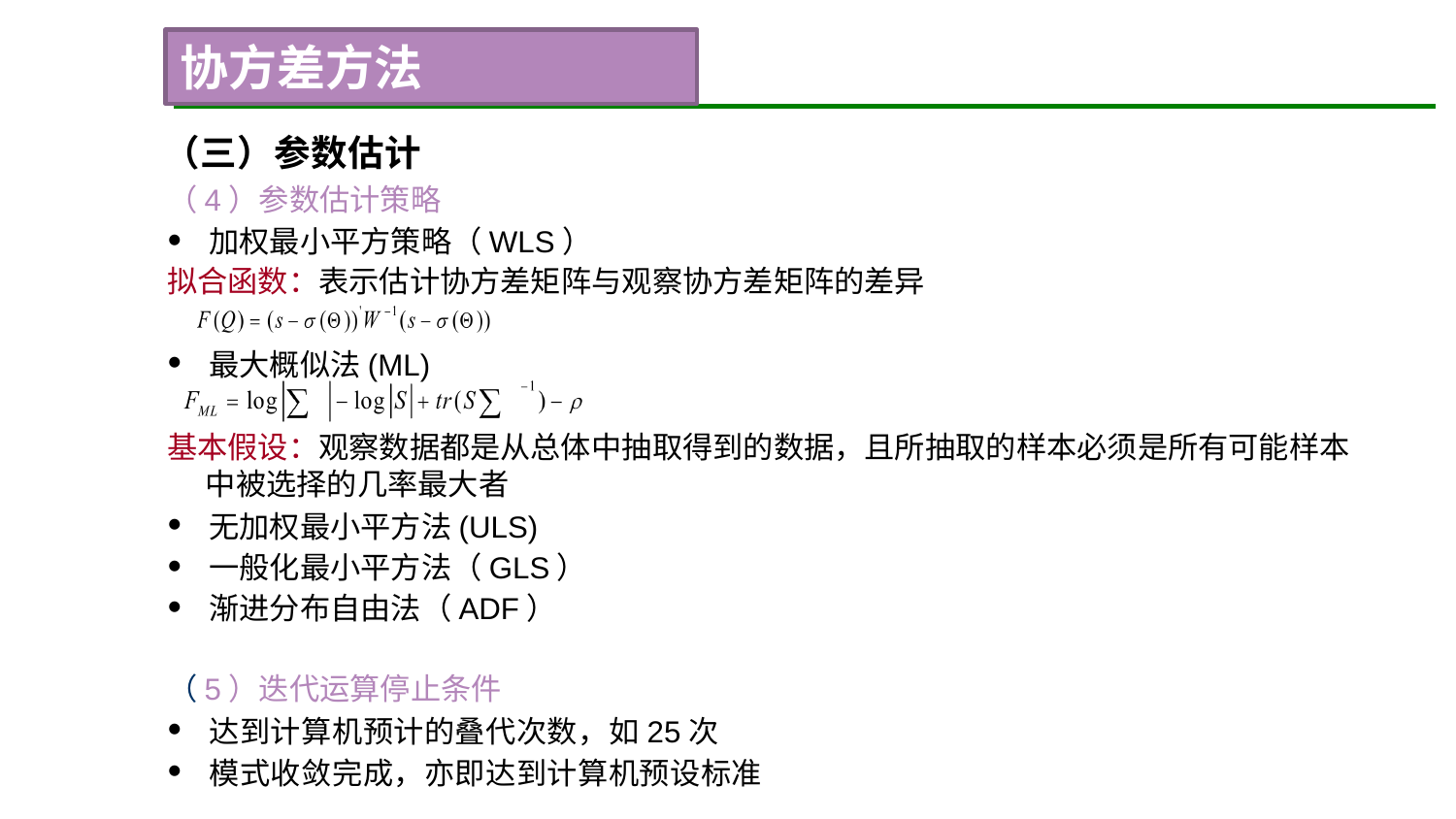

协方差方法
（三）参数估计
（4）参数估计策略
加权最小平方策略（WLS）
拟合函数：表示估计协方差矩阵与观察协方差矩阵的差异

最大概似法(ML)

基本假设：观察数据都是从总体中抽取得到的数据，且所抽取的样本必须是所有可能样本中被选择的几率最大者
无加权最小平方法(ULS)
一般化最小平方法（GLS）
渐进分布自由法（ADF）

（5）迭代运算停止条件
达到计算机预计的叠代次数，如25次
模式收敛完成，亦即达到计算机预设标准